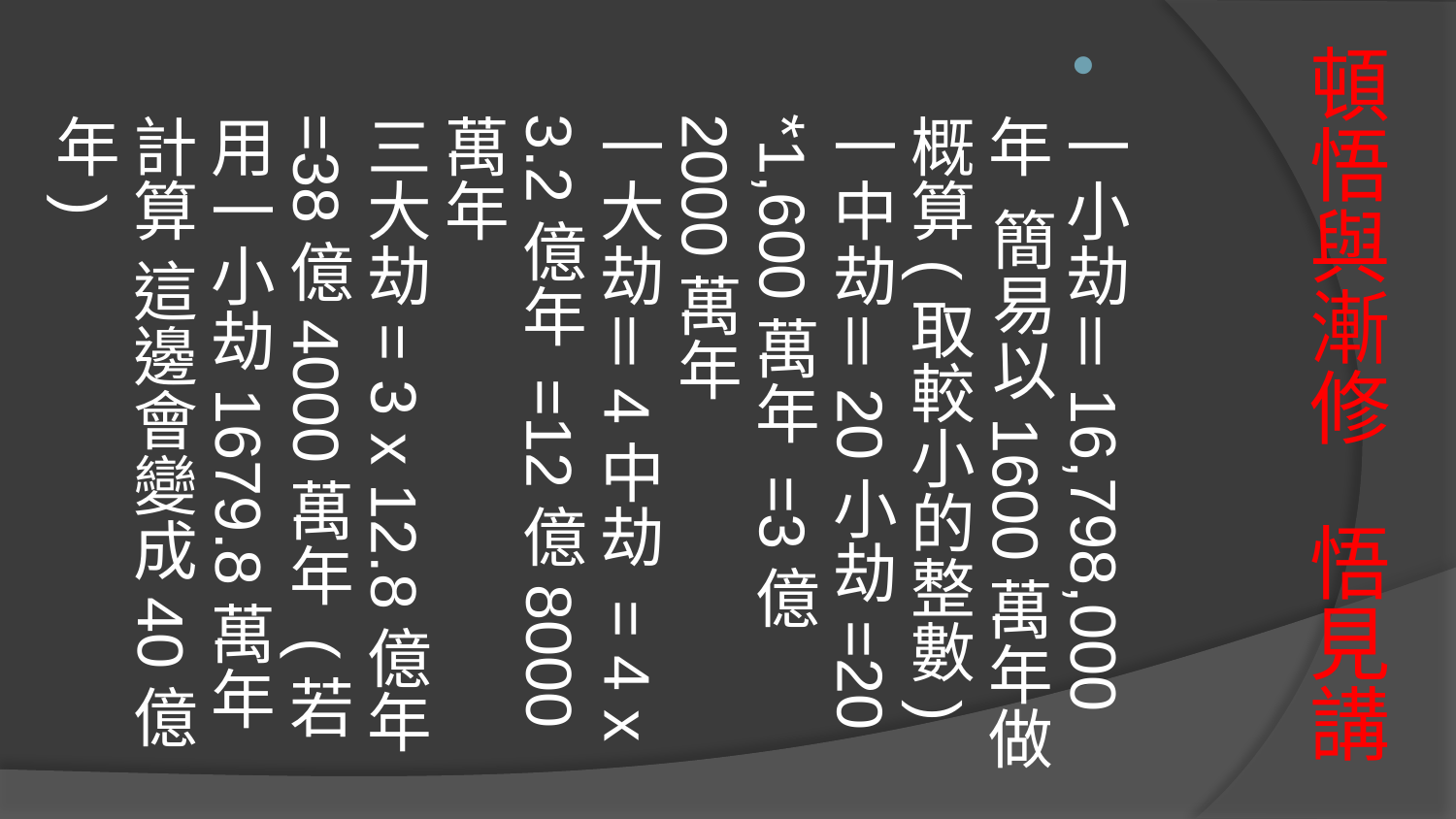

# 頓悟與漸修    悟見講
一小劫＝16,798,000年  簡易以1600萬年做概算(取較小的整數)
一中劫＝20小劫=20 *1,600萬年 =3億2000萬年
一大劫＝4中劫 = 4 x 3.2億年 =12億8000萬年
三大劫= 3 x 12.8億年=38億4000萬年 (若用一小劫1679.8萬年計算 這邊會變成40億年)